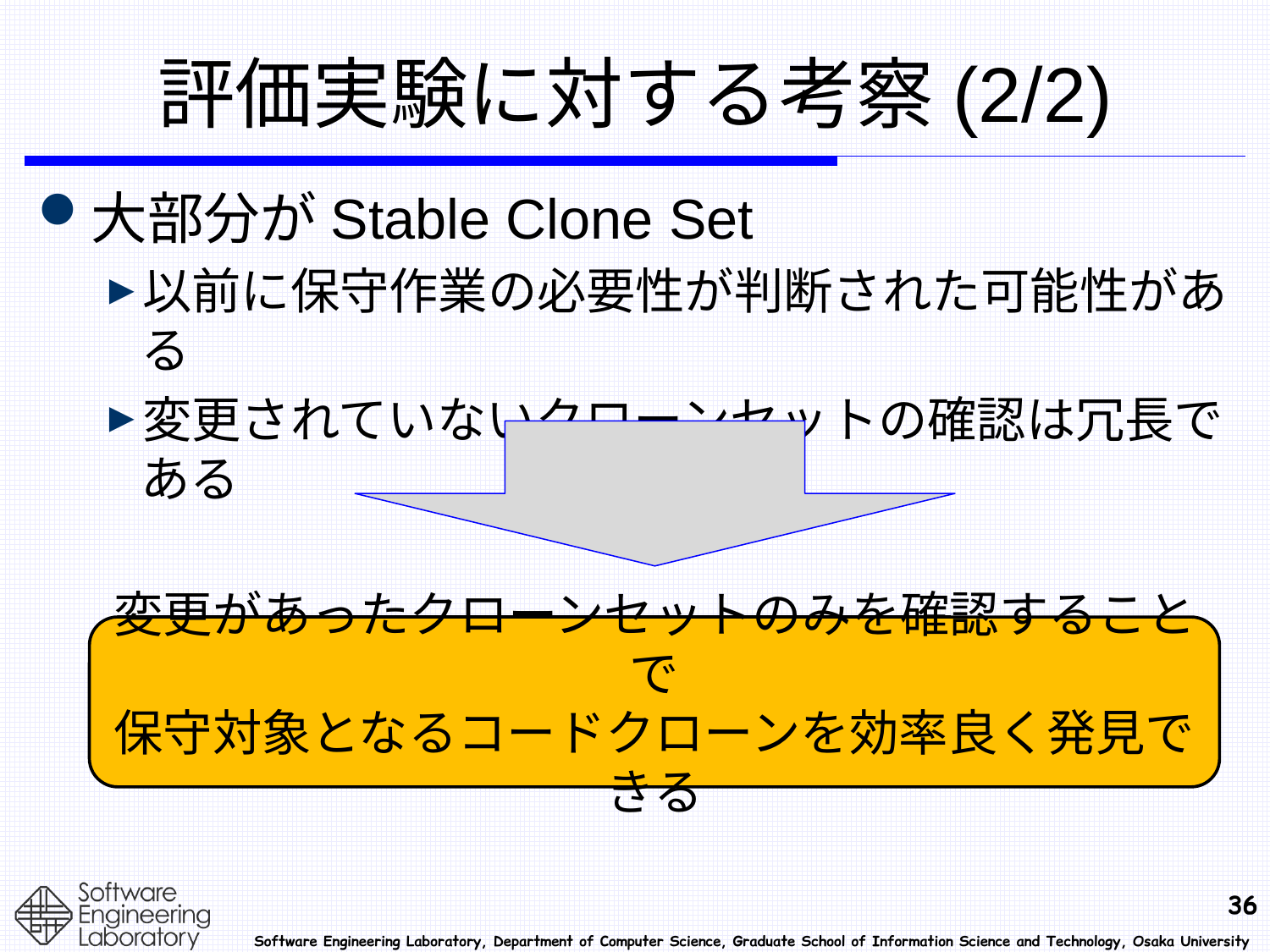

# 評価実験に対する考察(2/2)
大部分がStable Clone Set
以前に保守作業の必要性が判断された可能性がある
変更されていないクローンセットの確認は冗長である

変更があったクローンセットのみを確認することで
保守対象となるコードクローンを効率良く発見できる